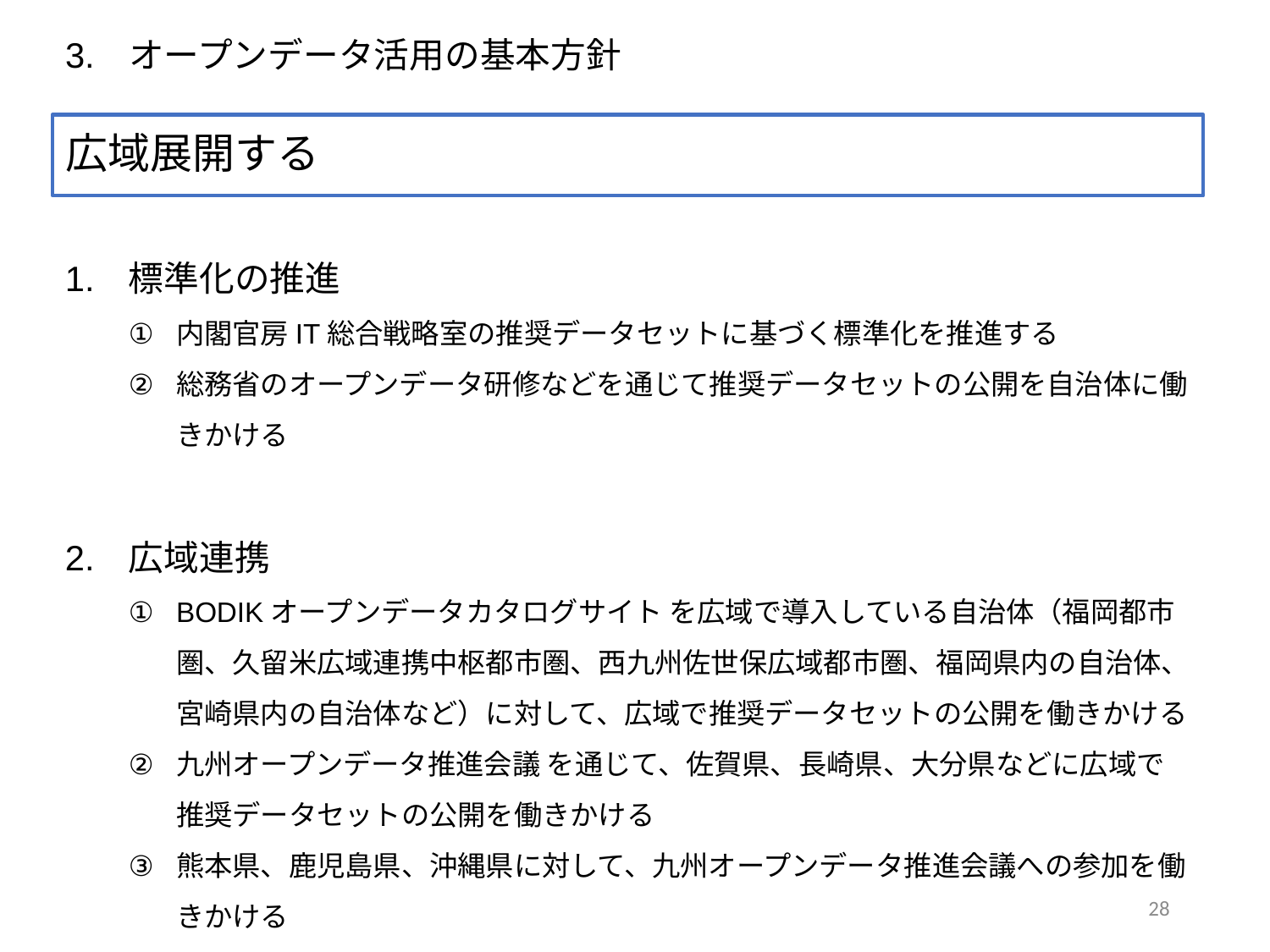

# オープンデータ活用の基本方針
広域展開する
標準化の推進
内閣官房IT総合戦略室の推奨データセットに基づく標準化を推進する
総務省のオープンデータ研修などを通じて推奨データセットの公開を自治体に働きかける

広域連携
BODIKオープンデータカタログサイト を広域で導入している自治体（福岡都市圏、久留米広域連携中枢都市圏、西九州佐世保広域都市圏、福岡県内の自治体、宮崎県内の自治体など）に対して、広域で推奨データセットの公開を働きかける
九州オープンデータ推進会議 を通じて、佐賀県、長崎県、大分県などに広域で推奨データセットの公開を働きかける
熊本県、鹿児島県、沖縄県に対して、九州オープンデータ推進会議への参加を働きかける
28